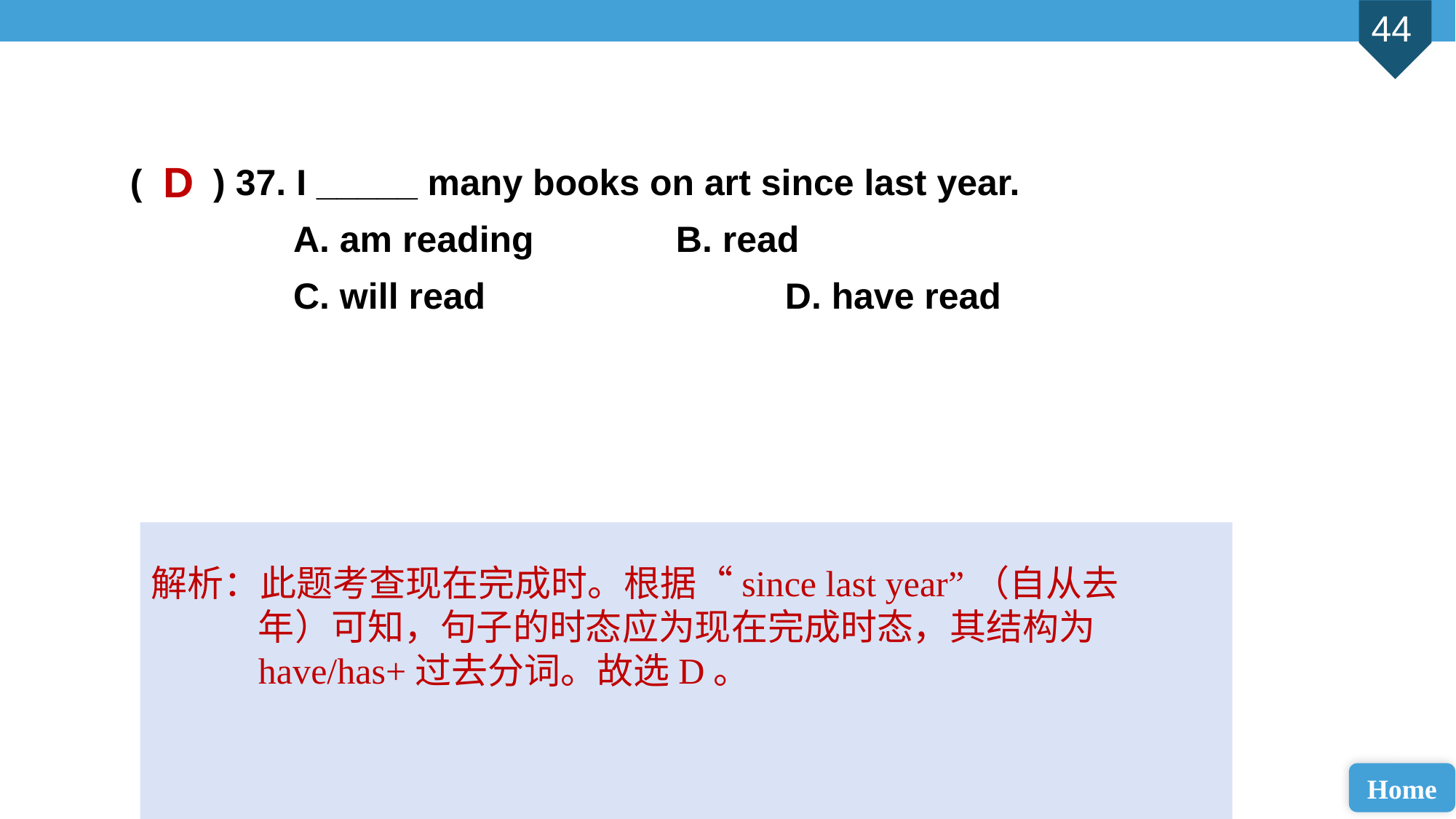

(       ) 37. I _____ many books on art since last year.
                A. am reading 		B. read
                C. will read 			D. have read
D

解析：此题考查现在完成时。根据“since last year”（自从去年）可知，句子的时态应为现在完成时态，其结构为have/has+过去分词。故选D。